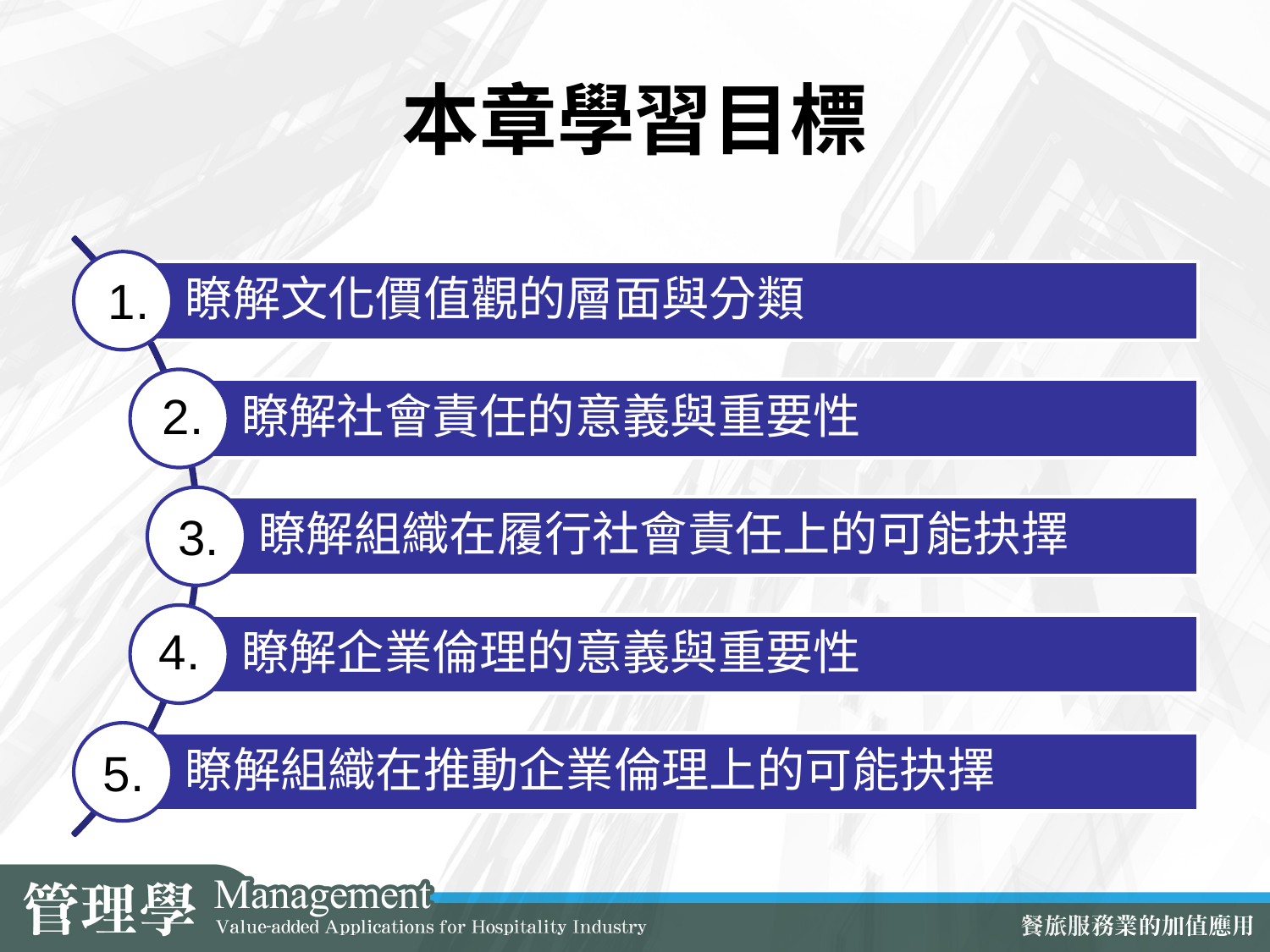

# 本章學習目標
瞭解文化價值觀的層面與分類
瞭解社會責任的意義與重要性
瞭解組織在履行社會責任上的可能抉擇
瞭解企業倫理的意義與重要性
瞭解組織在推動企業倫理上的可能抉擇
1.
2.
3.
4.
5.